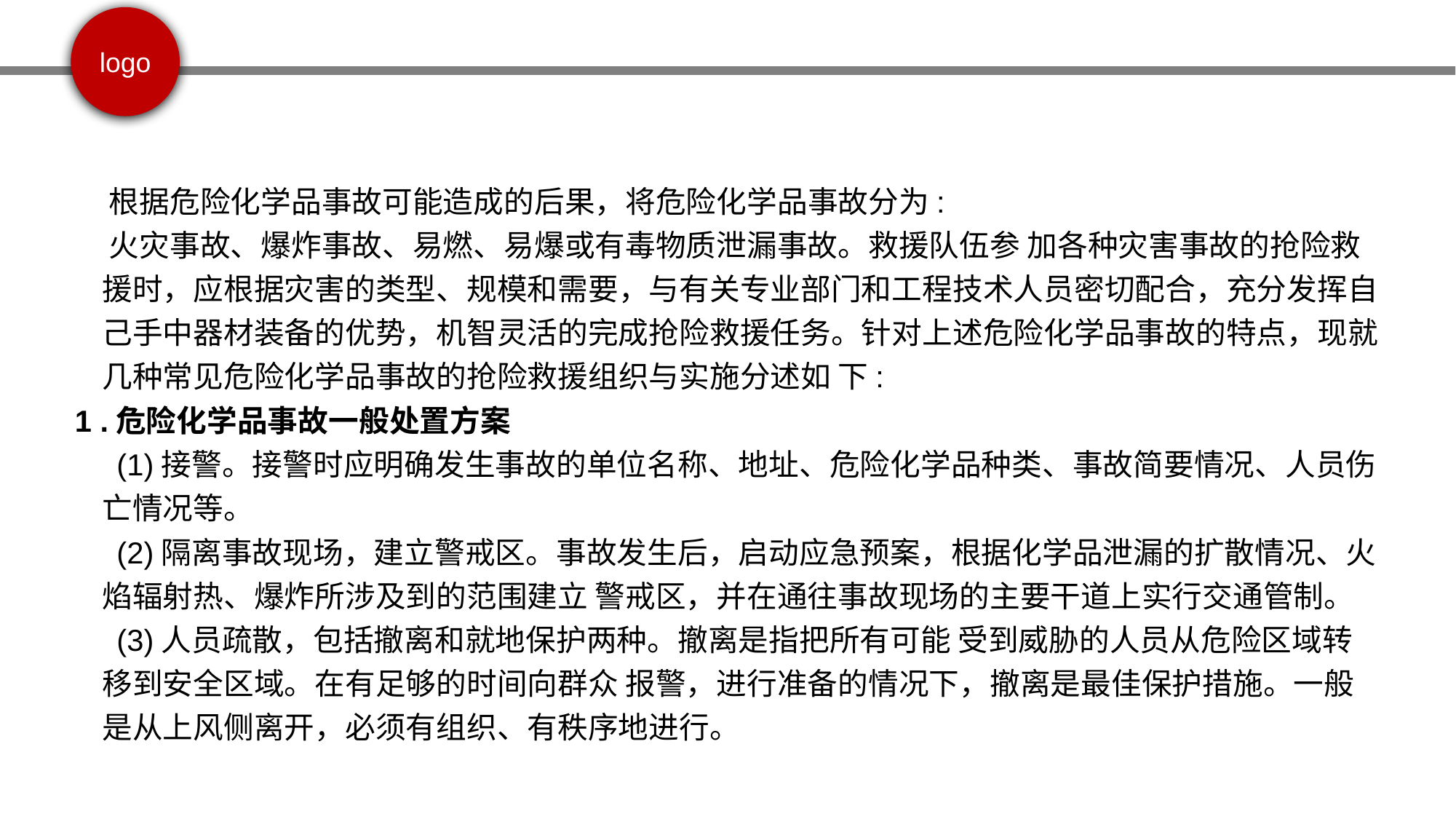

根据危险化学品事故可能造成的后果，将危险化学品事故分为:
    火灾事故、爆炸事故、易燃、易爆或有毒物质泄漏事故。救援队伍参 加各种灾害事故的抢险救援时，应根据灾害的类型、规模和需要，与有关专业部门和工程技术人员密切配合，充分发挥自己手中器材装备的优势，机智灵活的完成抢险救援任务。针对上述危险化学品事故的特点，现就几种常见危险化学品事故的抢险救援组织与实施分述如 下:
1 .危险化学品事故一般处置方案
     (1)接警。接警时应明确发生事故的单位名称、地址、危险化学品种类、事故简要情况、人员伤亡情况等。
     (2)隔离事故现场，建立警戒区。事故发生后，启动应急预案，根据化学品泄漏的扩散情况、火焰辐射热、爆炸所涉及到的范围建立 警戒区，并在通往事故现场的主要干道上实行交通管制。
     (3)人员疏散，包括撤离和就地保护两种。撤离是指把所有可能 受到威胁的人员从危险区域转移到安全区域。在有足够的时间向群众 报警，进行准备的情况下，撤离是最佳保护措施。一般是从上风侧离开，必须有组织、有秩序地进行。